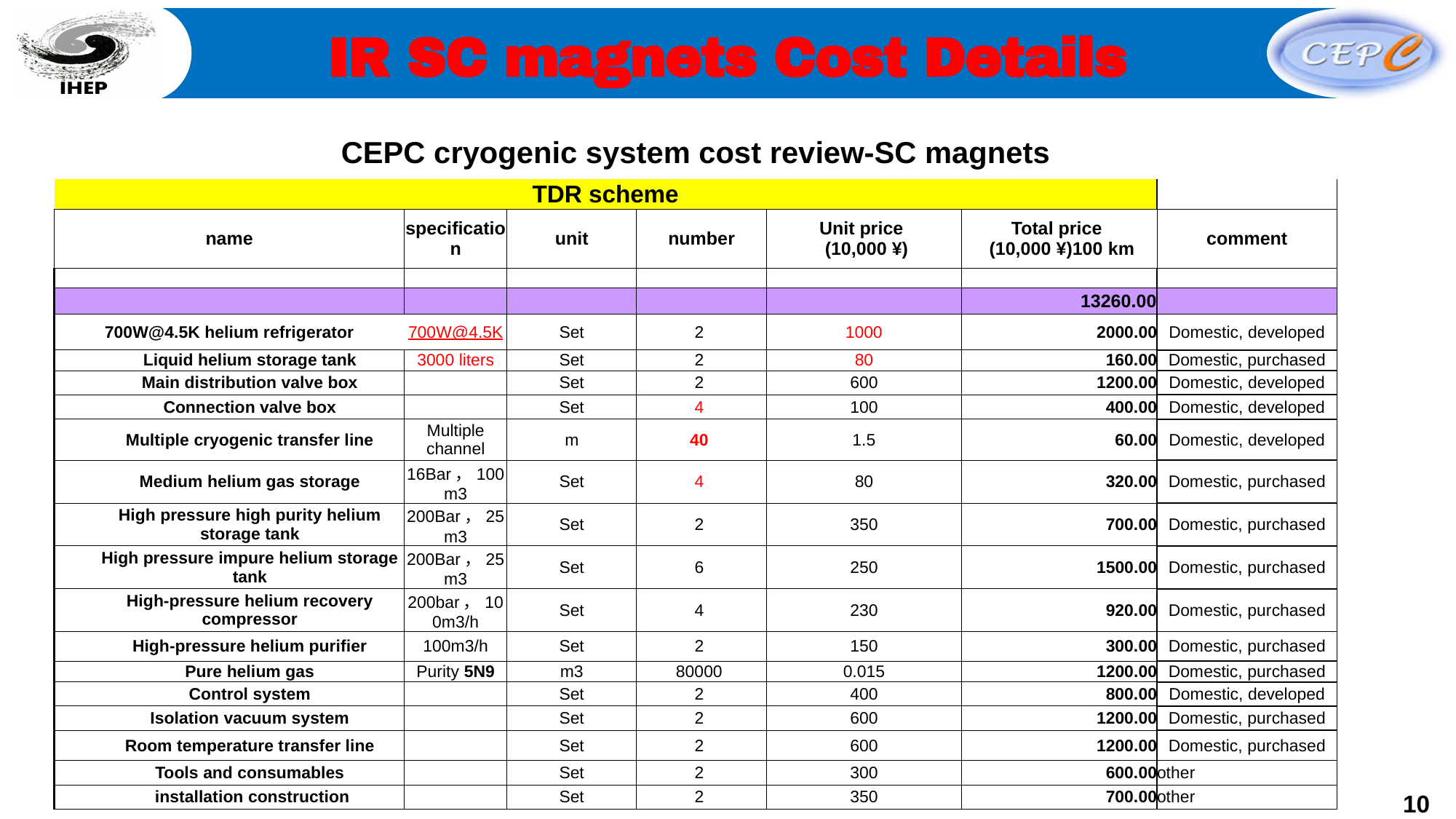

IR SC magnets Cost Details
| CEPC cryogenic system cost review-SC magnets |  |  |  |  |  |  |
| --- | --- | --- | --- | --- | --- | --- |
| TDR scheme |  |  |  |  |  |  |
| name | specification | unit | number | Unit price (10,000 ¥) | Total price (10,000 ¥)100 km | comment |
|  |  |  |  |  |  |  |
|  |  |  |  |  | 13260.00 |  |
| 700W@4.5K helium refrigerator | 700W@4.5K | Set | 2 | 1000 | 2000.00 | Domestic, developed |
| Liquid helium storage tank | 3000 liters | Set | 2 | 80 | 160.00 | Domestic, purchased |
| Main distribution valve box |  | Set | 2 | 600 | 1200.00 | Domestic, developed |
| Connection valve box |  | Set | 4 | 100 | 400.00 | Domestic, developed |
| Multiple cryogenic transfer line | Multiple channel | m | 40 | 1.5 | 60.00 | Domestic, developed |
| Medium helium gas storage | 16Bar，100m3 | Set | 4 | 80 | 320.00 | Domestic, purchased |
| High pressure high purity helium storage tank | 200Bar，25m3 | Set | 2 | 350 | 700.00 | Domestic, purchased |
| High pressure impure helium storage tank | 200Bar，25m3 | Set | 6 | 250 | 1500.00 | Domestic, purchased |
| High-pressure helium recovery compressor | 200bar，100m3/h | Set | 4 | 230 | 920.00 | Domestic, purchased |
| High-pressure helium purifier | 100m3/h | Set | 2 | 150 | 300.00 | Domestic, purchased |
| Pure helium gas | Purity 5N9 | m3 | 80000 | 0.015 | 1200.00 | Domestic, purchased |
| Control system |  | Set | 2 | 400 | 800.00 | Domestic, developed |
| Isolation vacuum system |  | Set | 2 | 600 | 1200.00 | Domestic, purchased |
| Room temperature transfer line |  | Set | 2 | 600 | 1200.00 | Domestic, purchased |
| Tools and consumables |  | Set | 2 | 300 | 600.00 | other |
| installation construction |  | Set | 2 | 350 | 700.00 | other |
加速器中心低温组